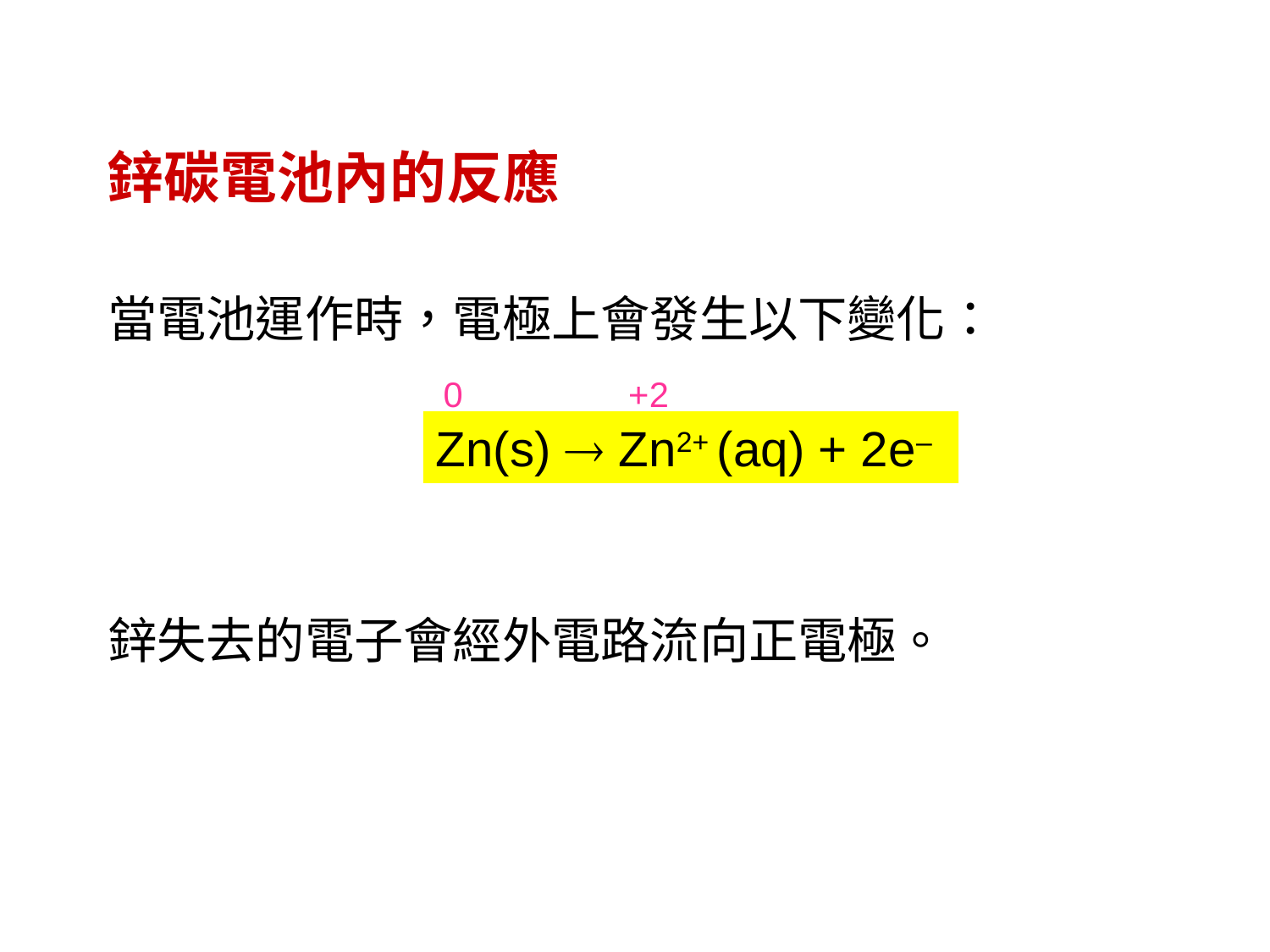

鋅碳電池內的反應
當電池運作時，電極上會發生以下變化：
0                 +2
Zn(s) → Zn2+ (aq) + 2e–
鋅失去的電子會經外電路流向正電極。